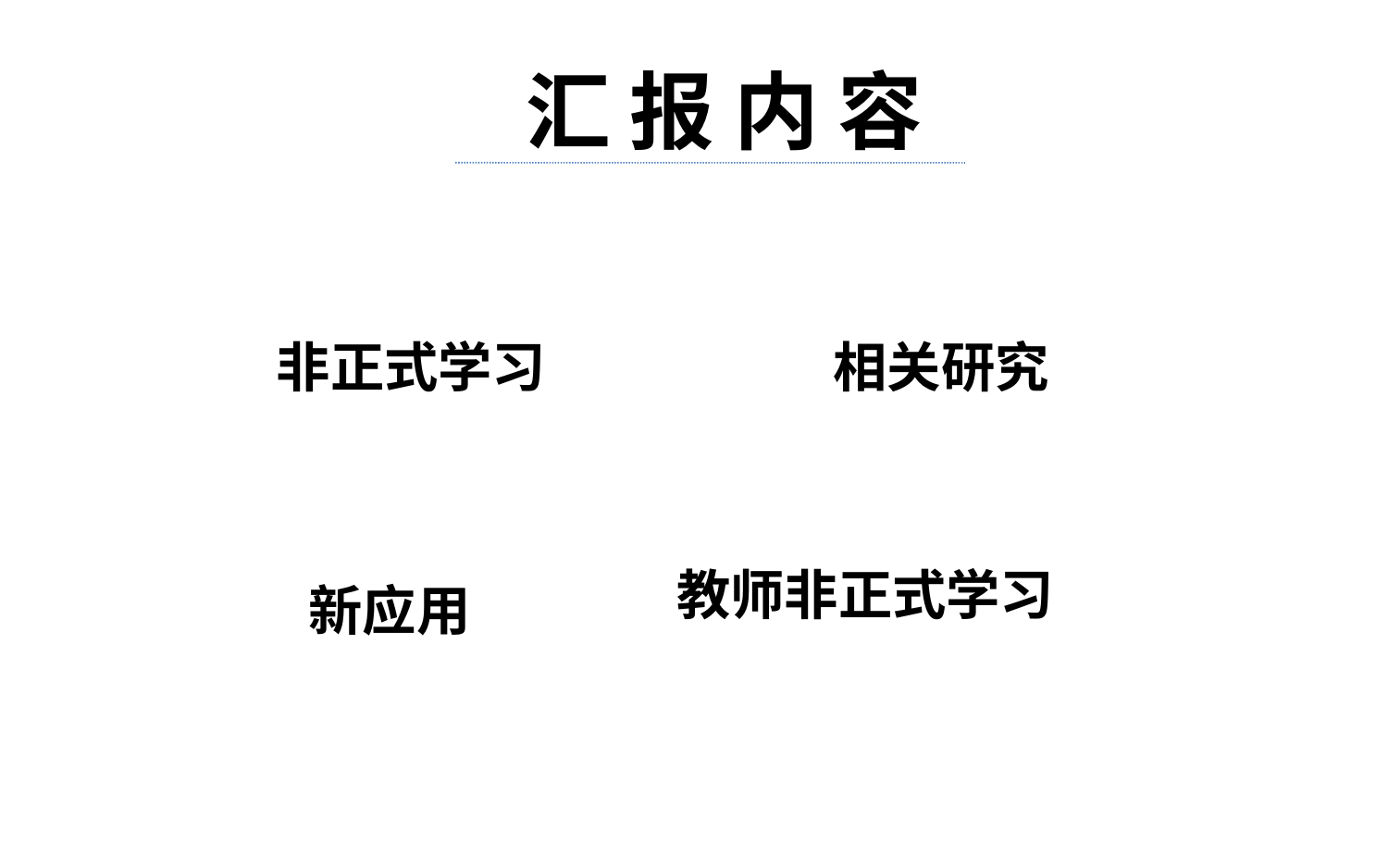

汇 报 内 容

非正式学习
相关研究
3
1
2
4
教师非正式学习
新应用